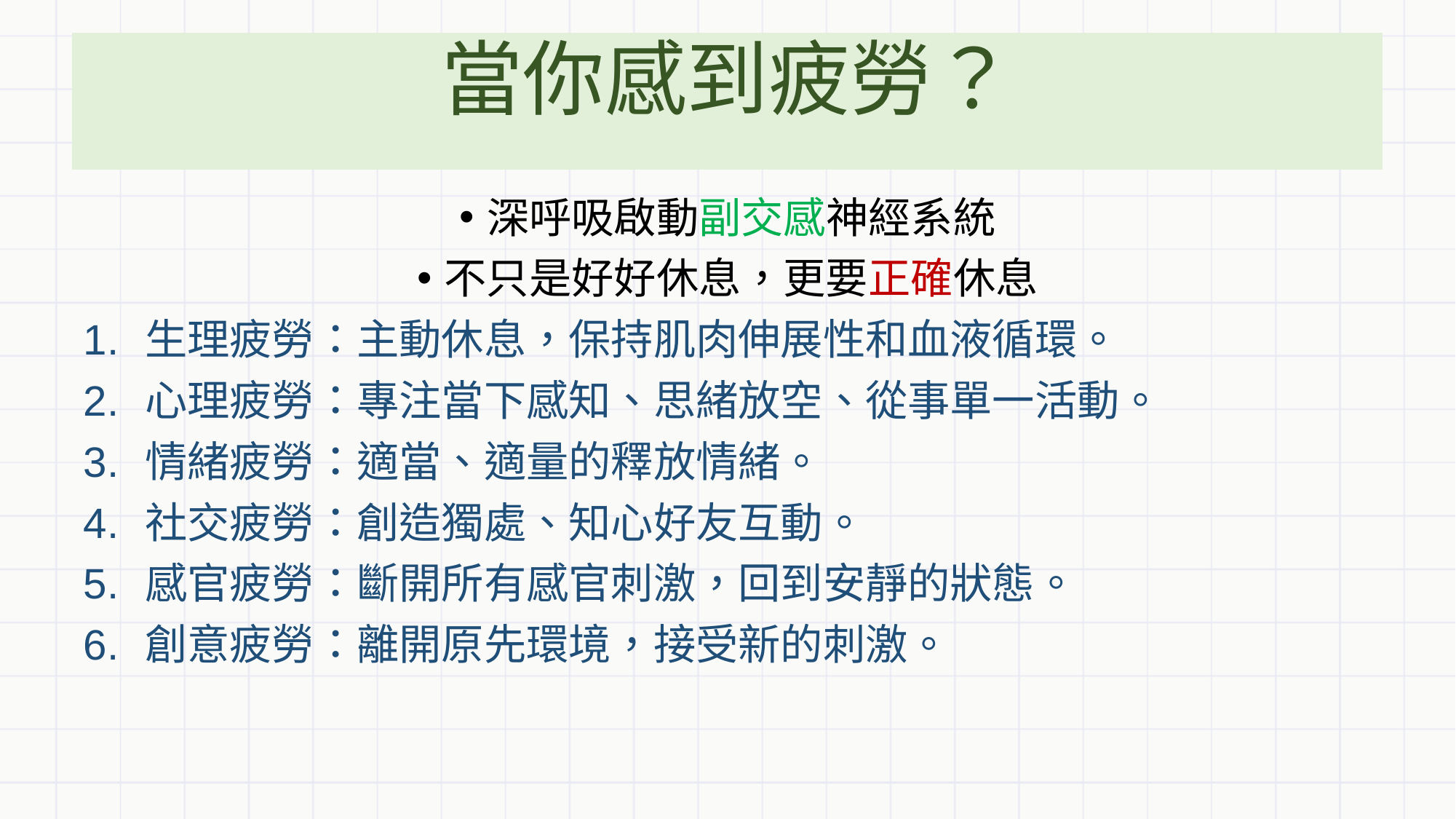

# 當你感到疲勞？
深呼吸啟動副交感神經系統
不只是好好休息，更要正確休息
生理疲勞：主動休息，保持肌肉伸展性和血液循環。
心理疲勞：專注當下感知、思緒放空、從事單一活動。
情緒疲勞：適當、適量的釋放情緒。
社交疲勞：創造獨處、知心好友互動。
感官疲勞：斷開所有感官刺激，回到安靜的狀態。
創意疲勞：離開原先環境，接受新的刺激。